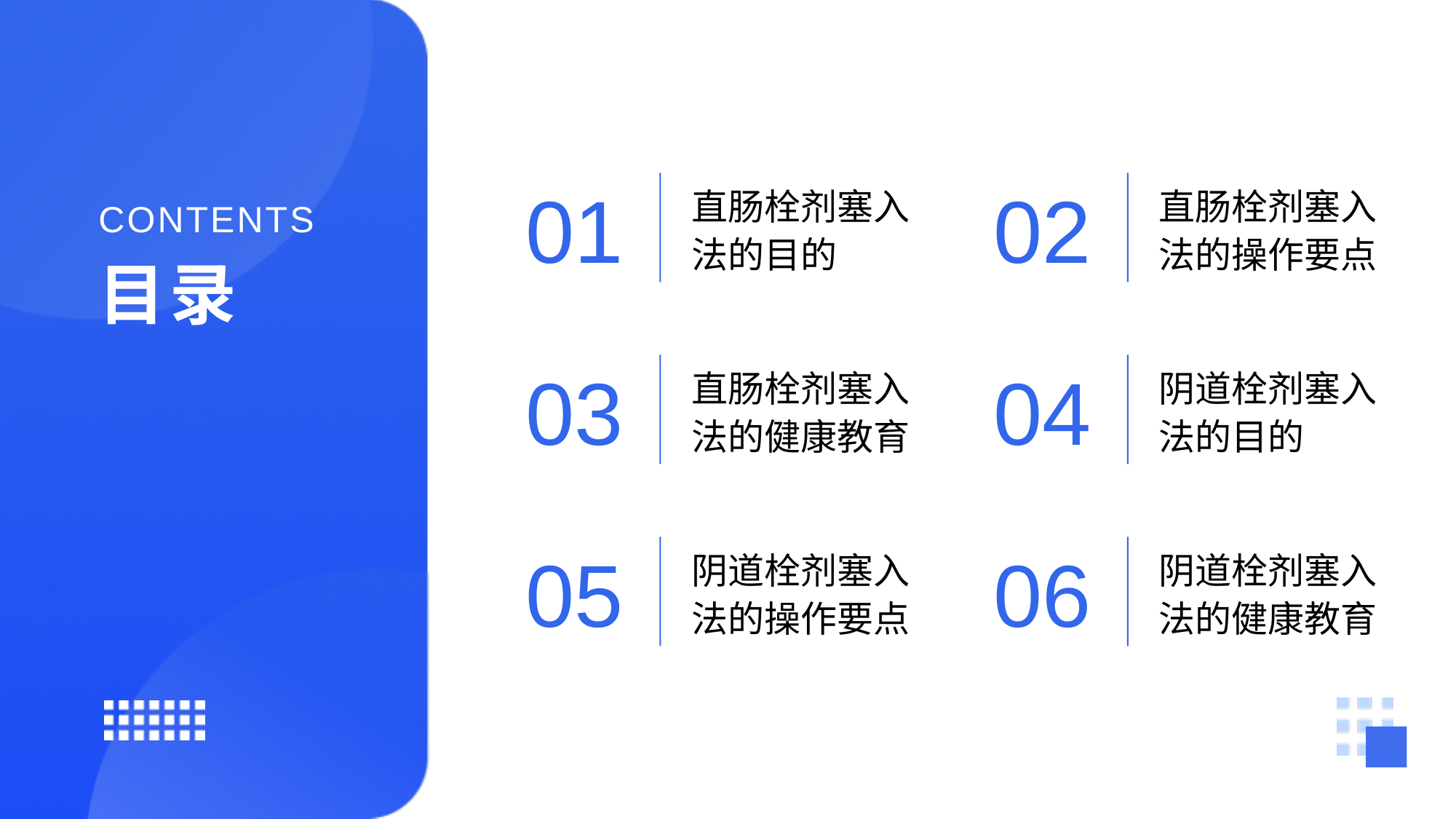

01
02

直肠栓剂塞入法的目的

直肠栓剂塞入法的操作要点
03
04

直肠栓剂塞入法的健康教育

阴道栓剂塞入法的目的
05
06

阴道栓剂塞入法的操作要点

阴道栓剂塞入法的健康教育
CONTENTS
目录